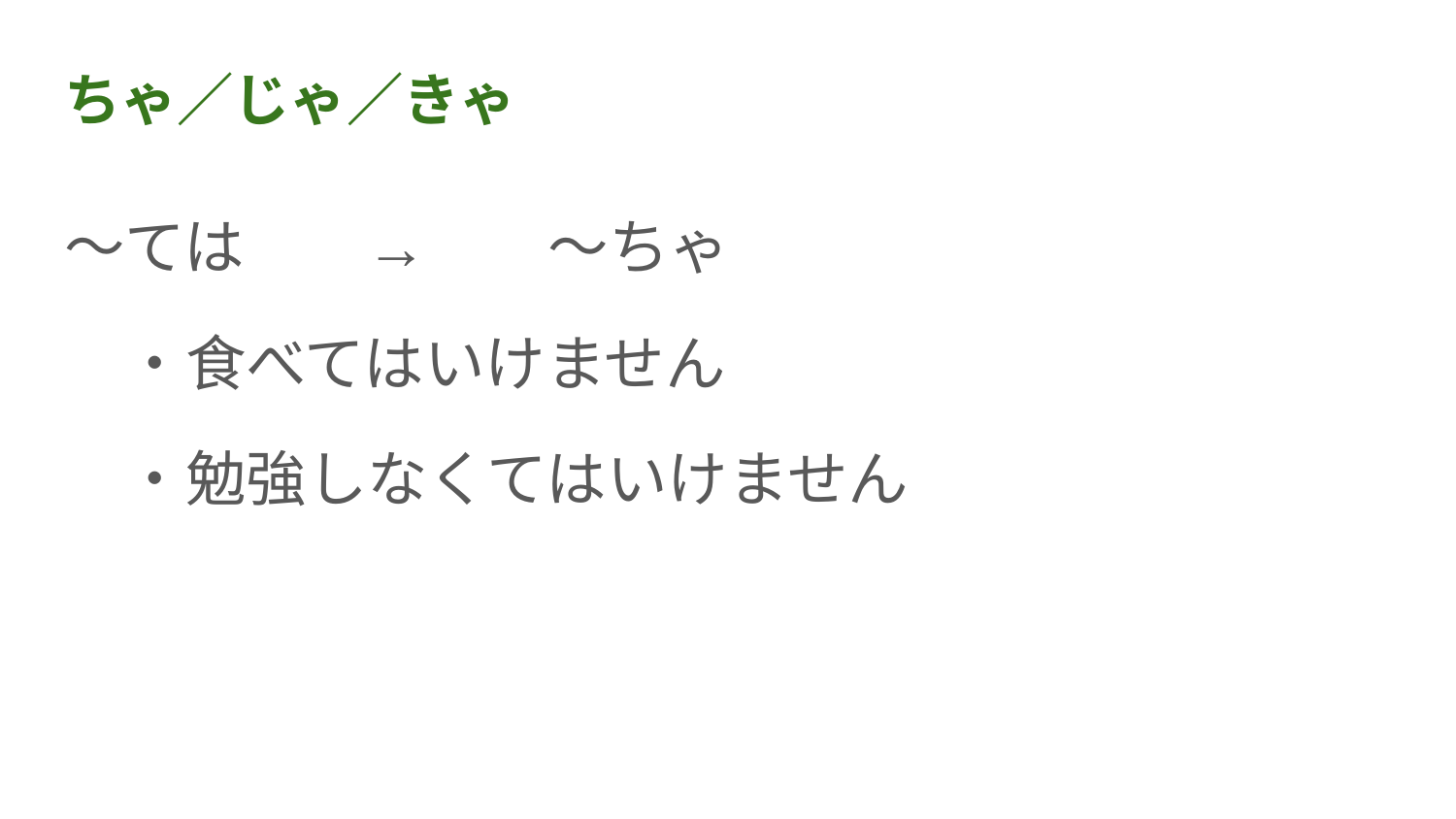

# ちゃ／じゃ／きゃ
～ては　　→　　～ちゃ
　・食べてはいけません
　・勉強しなくてはいけません